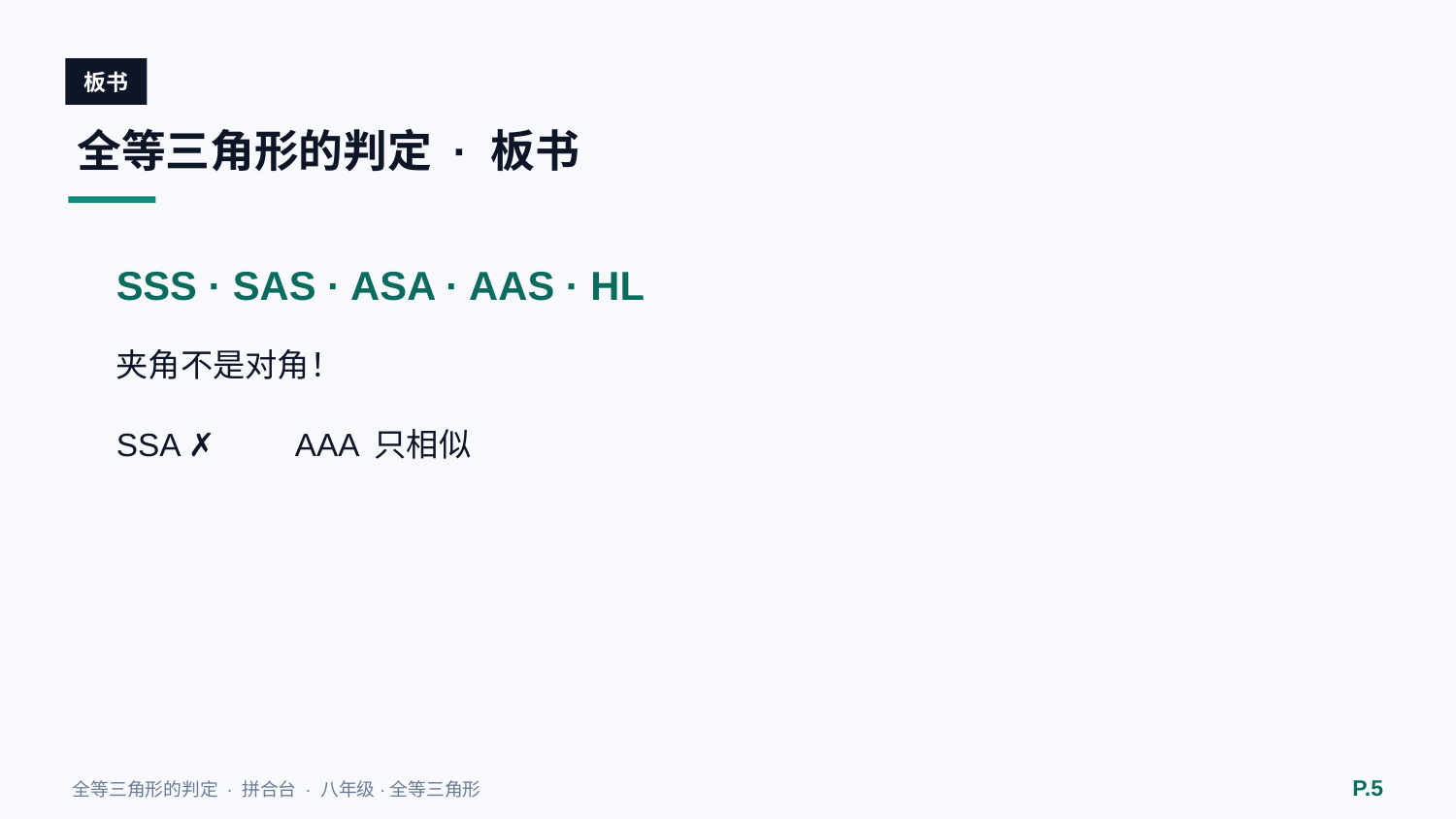

板书

全等三角形的判定 · 板书

SSS · SAS · ASA · AAS · HL
夹角不是对角！
SSA ✗　　AAA 只相似
P.5
全等三角形的判定 · 拼合台 · 八年级·全等三角形